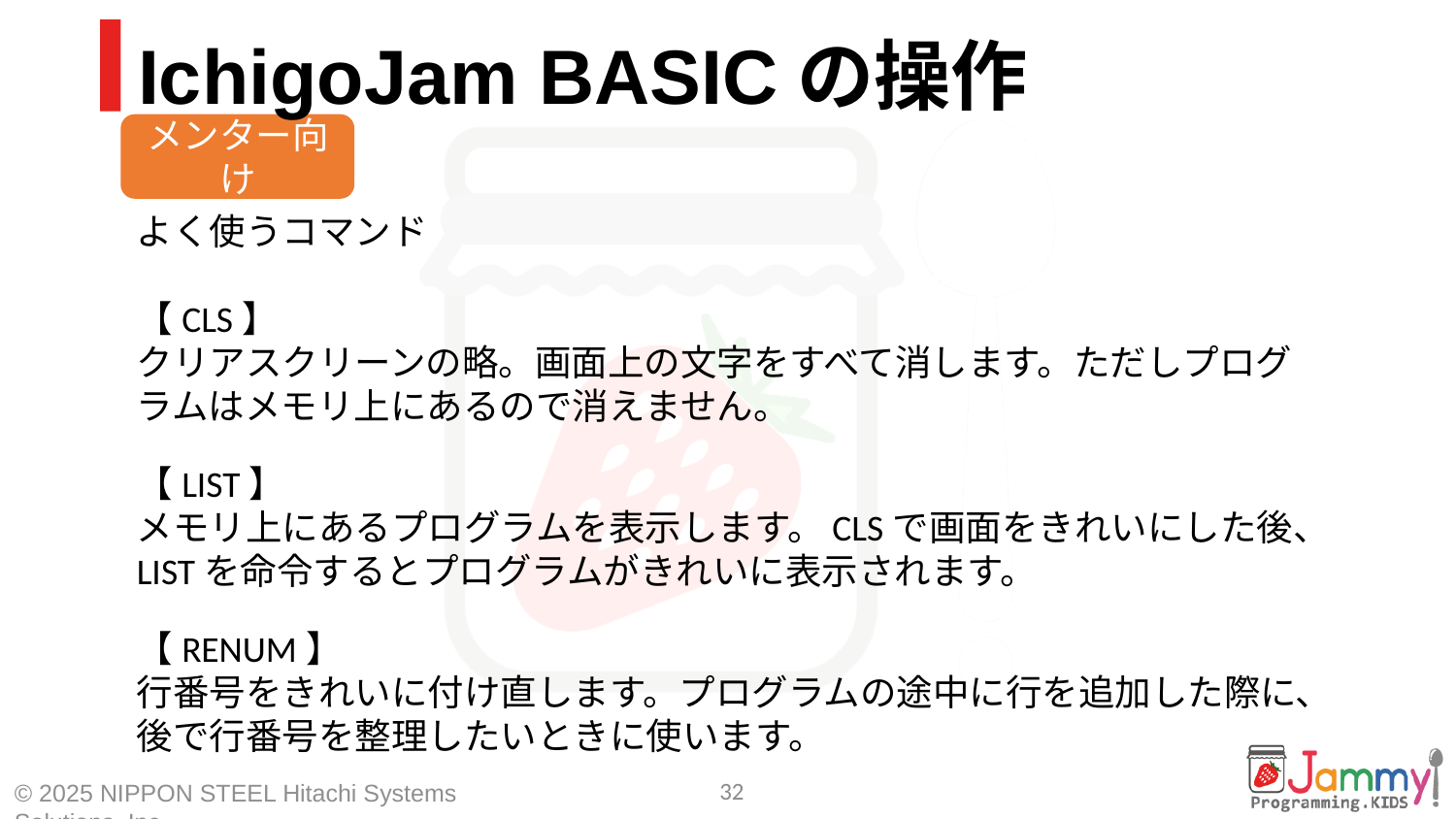

# IchigoJam BASICの操作
よく使うコマンド

【CLS】
クリアスクリーンの略。画面上の文字をすべて消します。ただしプログラムはメモリ上にあるので消えません。

【LIST】
メモリ上にあるプログラムを表示します。CLSで画面をきれいにした後、LISTを命令するとプログラムがきれいに表示されます。

【RENUM】
行番号をきれいに付け直します。プログラムの途中に行を追加した際に、
後で行番号を整理したいときに使います。
32